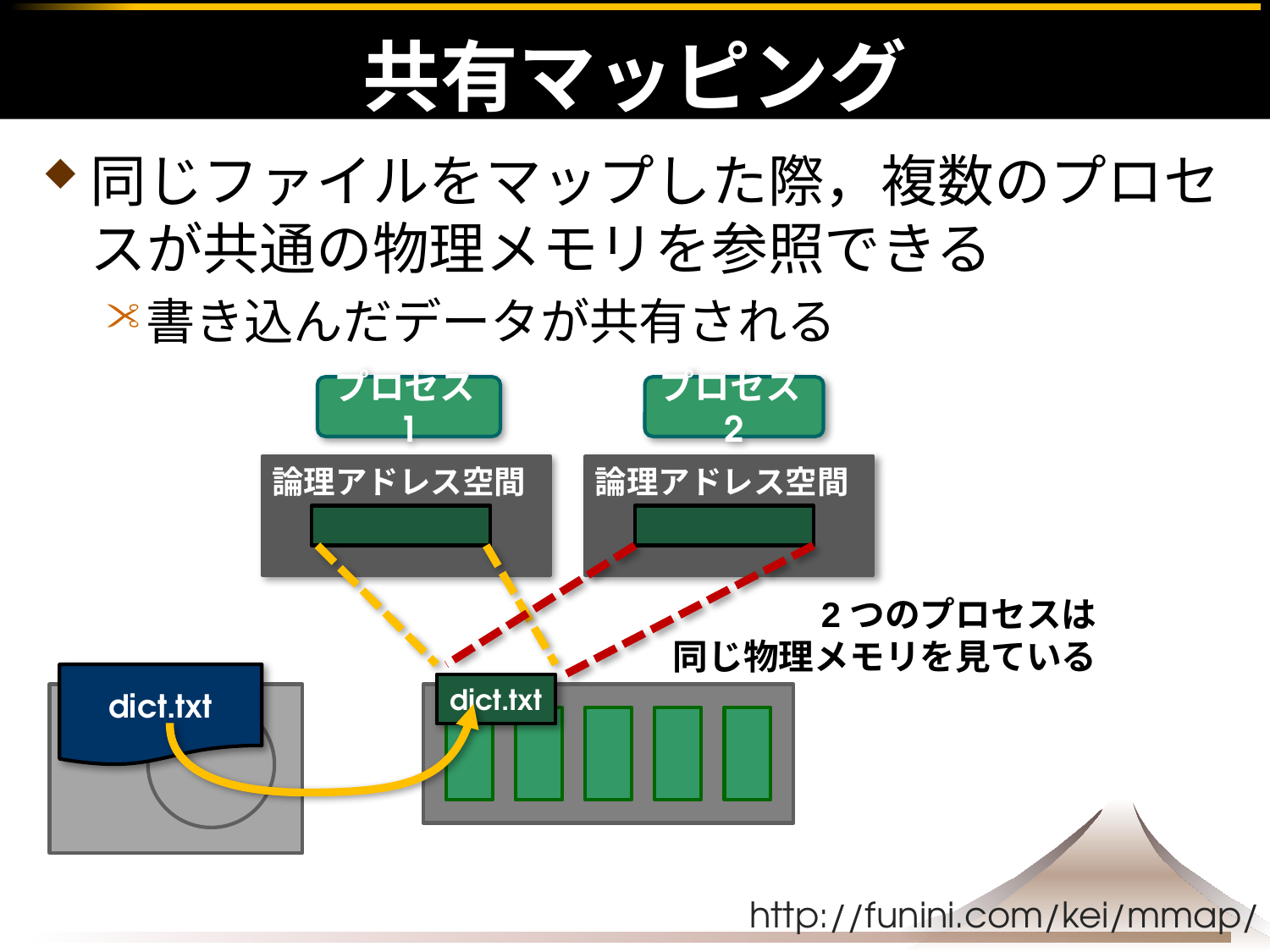

# 共有マッピング
同じファイルをマップした際，複数のプロセスが共通の物理メモリを参照できる
書き込んだデータが共有される
プロセス1
プロセス2
論理アドレス空間
論理アドレス空間

 2つのプロセスは
同じ物理メモリを見ている
dict.txt
dict.txt